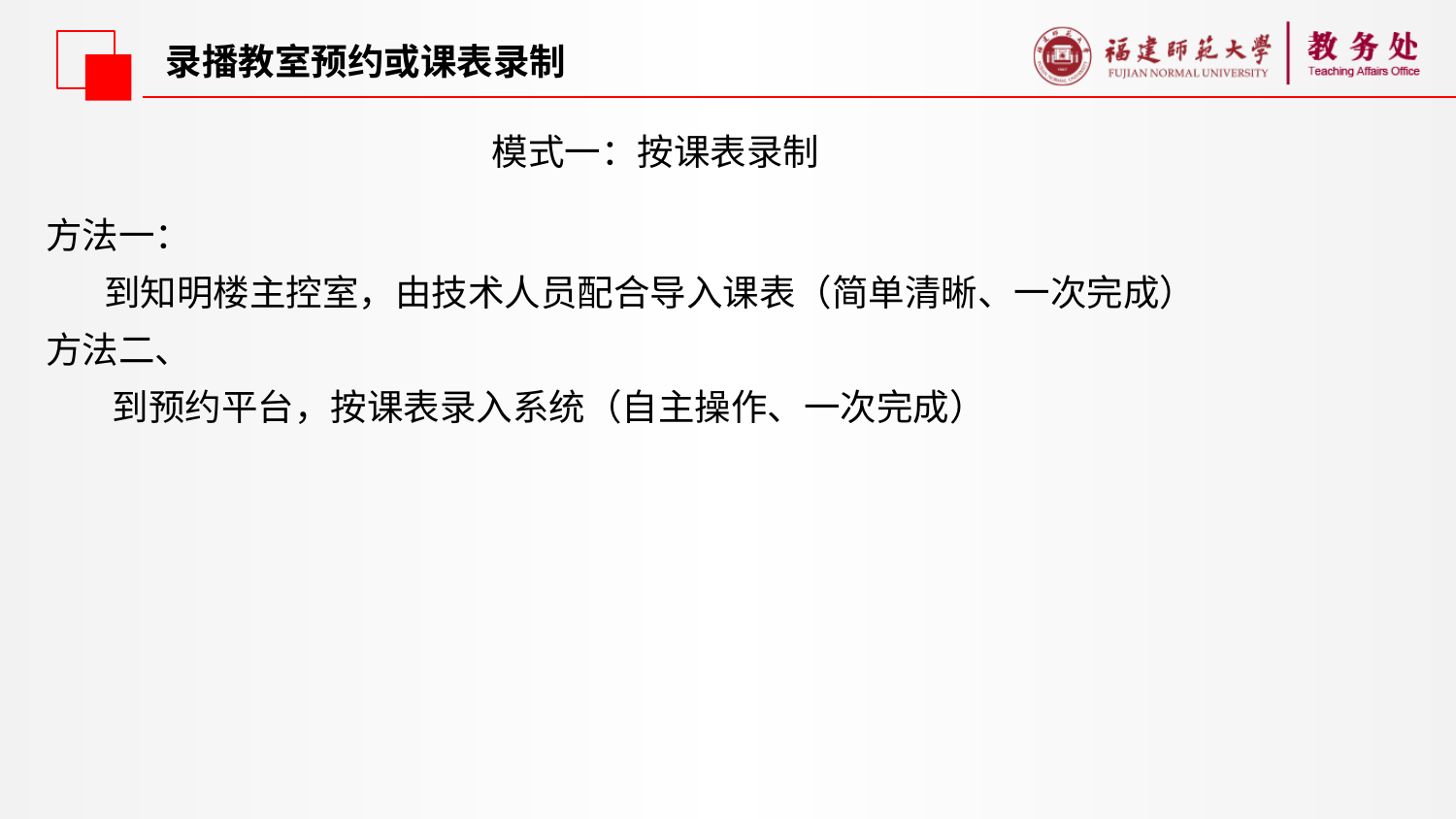

录播教室预约或课表录制
模式一：按课表录制
方法一：
      到知明楼主控室，由技术人员配合导入课表（简单清晰、一次完成）
方法二、
       到预约平台，按课表录入系统（自主操作、一次完成）